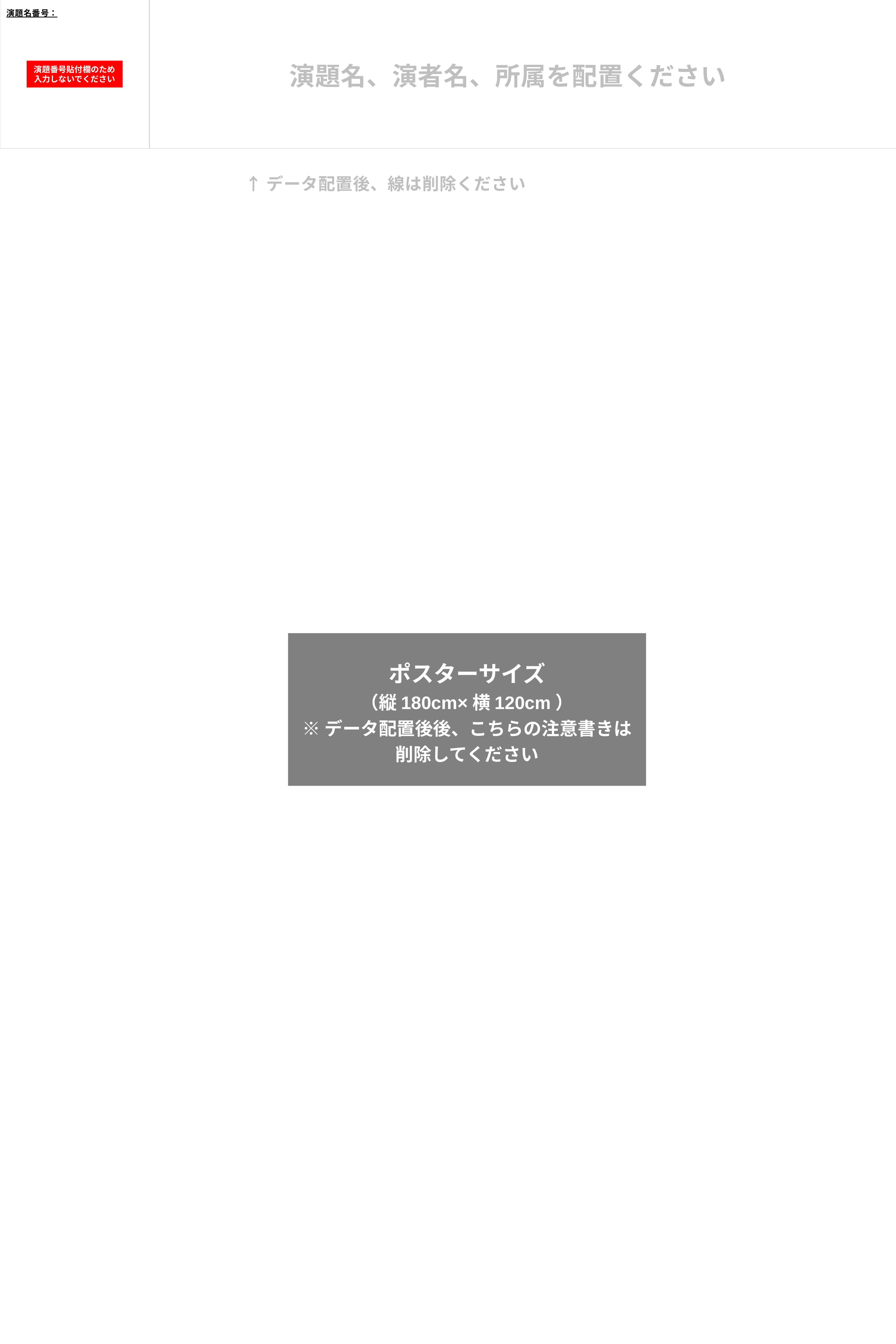

演題名番号：

演題名、演者名、所属を配置ください

演題番号貼付欄のため
入力しないでください
↑データ配置後、線は削除ください
ポスターサイズ
（縦180cm×横120cm）
※データ配置後後、こちらの注意書きは
削除してください